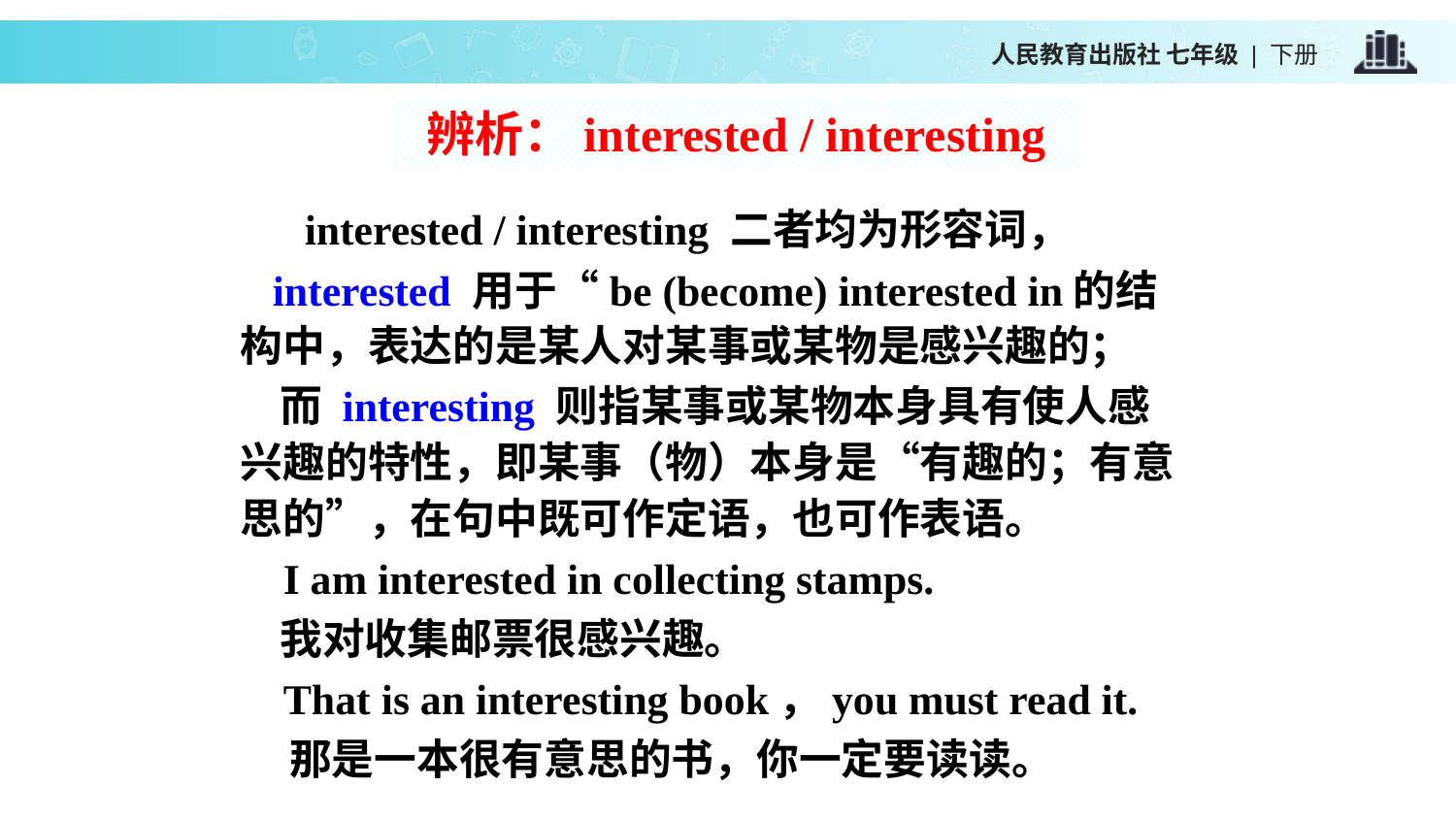

辨析：interested / interesting
      interested / interesting 二者均为形容词，
   interested 用于“be (become) interested in的结构中，表达的是某人对某事或某物是感兴趣的；
   而 interesting 则指某事或某物本身具有使人感兴趣的特性，即某事（物）本身是“有趣的；有意思的”，在句中既可作定语，也可作表语。
    I am interested in collecting stamps.
   我对收集邮票很感兴趣。
    That is an interesting book，you must read it.
    那是一本很有意思的书，你一定要读读。